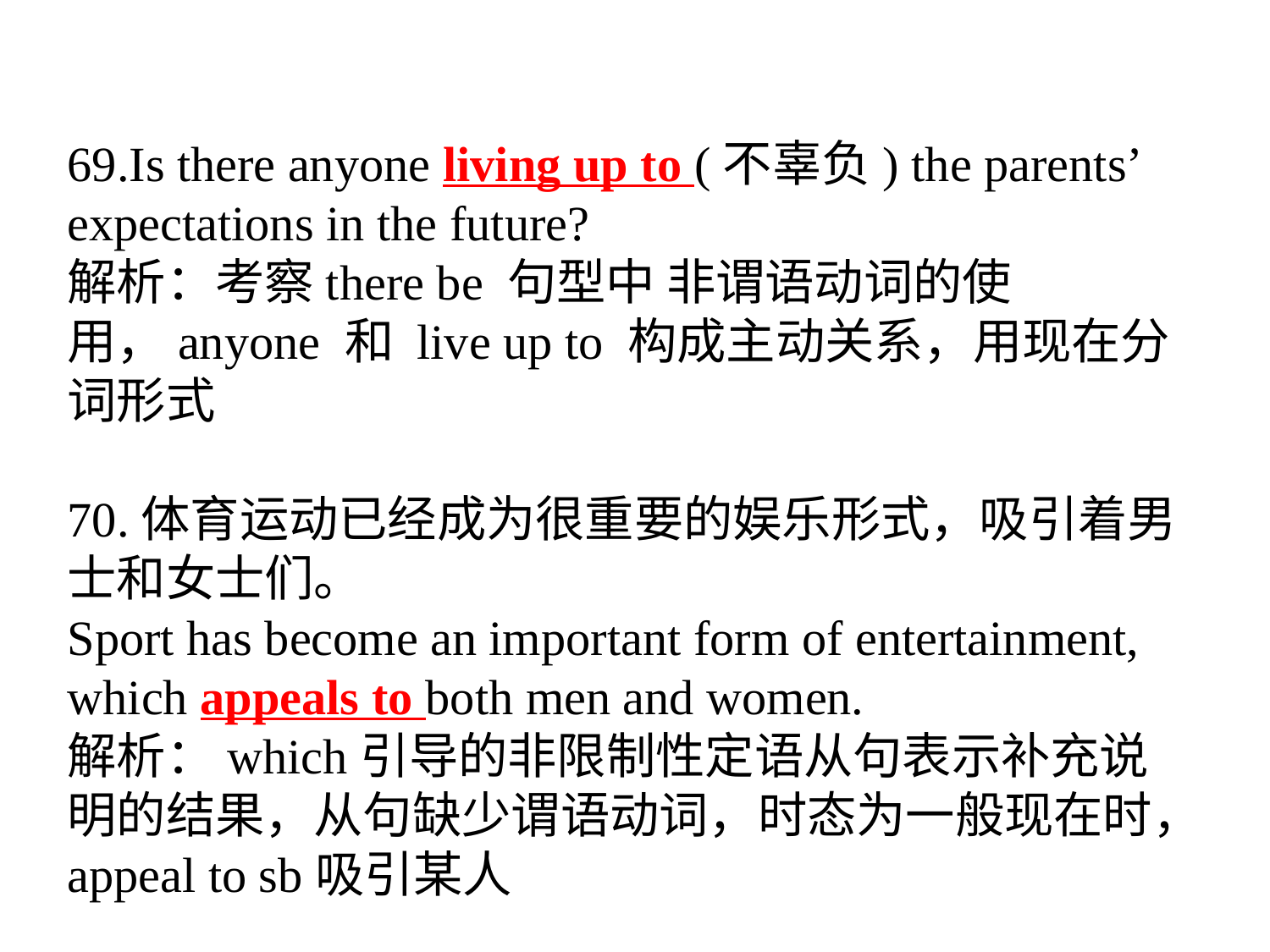

69.Is there anyone living up to (不辜负) the parents’ expectations in the future?
解析：考察there be 句型中 非谓语动词的使用，anyone 和 live up to 构成主动关系，用现在分词形式
70.体育运动已经成为很重要的娱乐形式，吸引着男士和女士们。
Sport has become an important form of entertainment, which appeals to both men and women.
解析：which引导的非限制性定语从句表示补充说明的结果，从句缺少谓语动词，时态为一般现在时，appeal to sb吸引某人